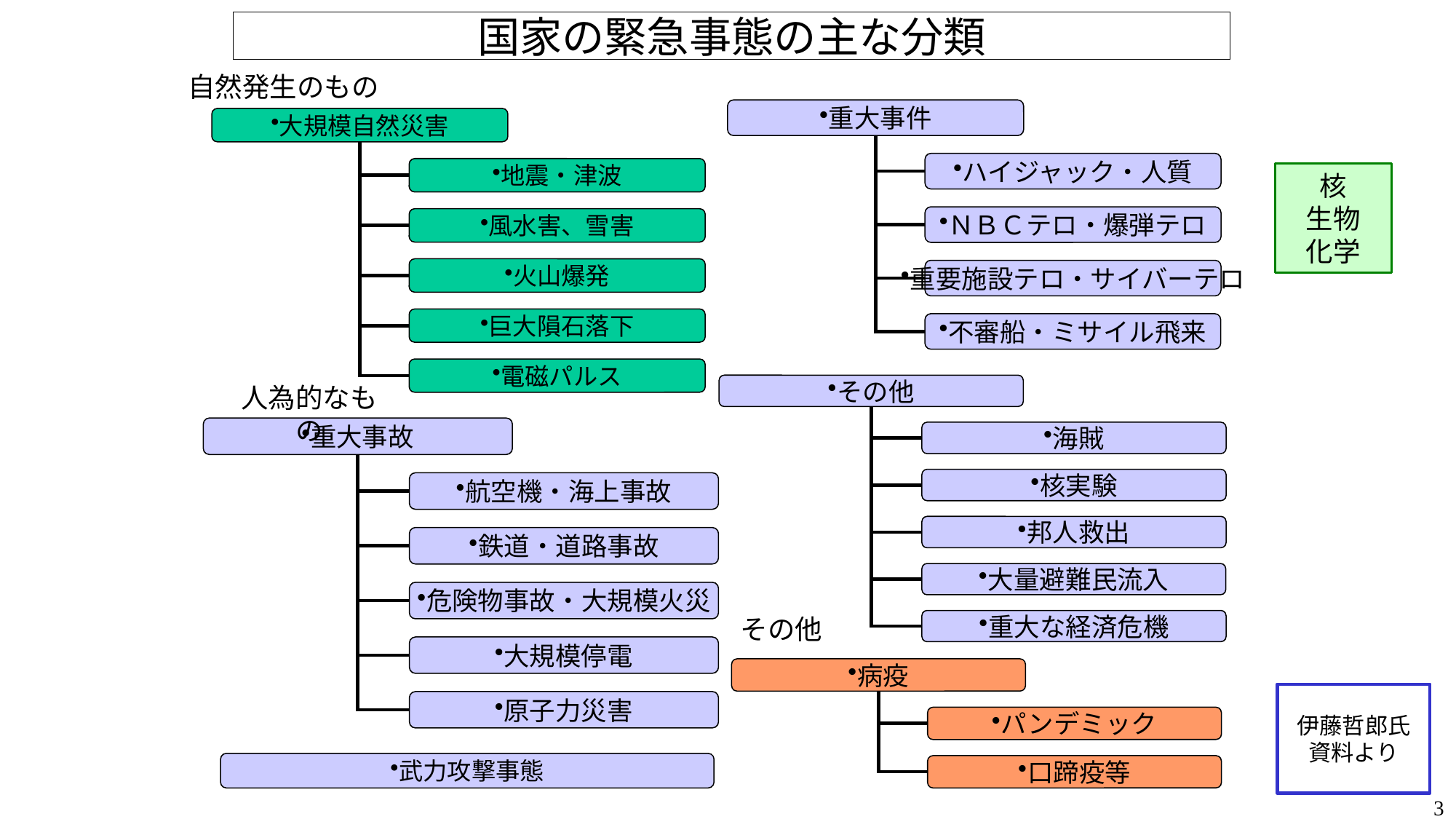

# 国家の緊急事態の主な分類
自然発生のもの
重大事件
ハイジャック・人質
ＮＢＣテロ・爆弾テロ
重要施設テロ・サイバーテロ
不審船・ミサイル飛来
大規模自然災害
地震・津波
風水害、雪害
火山爆発
巨大隕石落下
電磁パルス
核
生物
化学
人為的なもの
その他
海賊
核実験
邦人救出
大量避難民流入
重大な経済危機
重大事故
航空機・海上事故
鉄道・道路事故
危険物事故・大規模火災
大規模停電
原子力災害
その他
病疫
パンデミック
口蹄疫等
伊藤哲郎氏資料より
武力攻撃事態
3